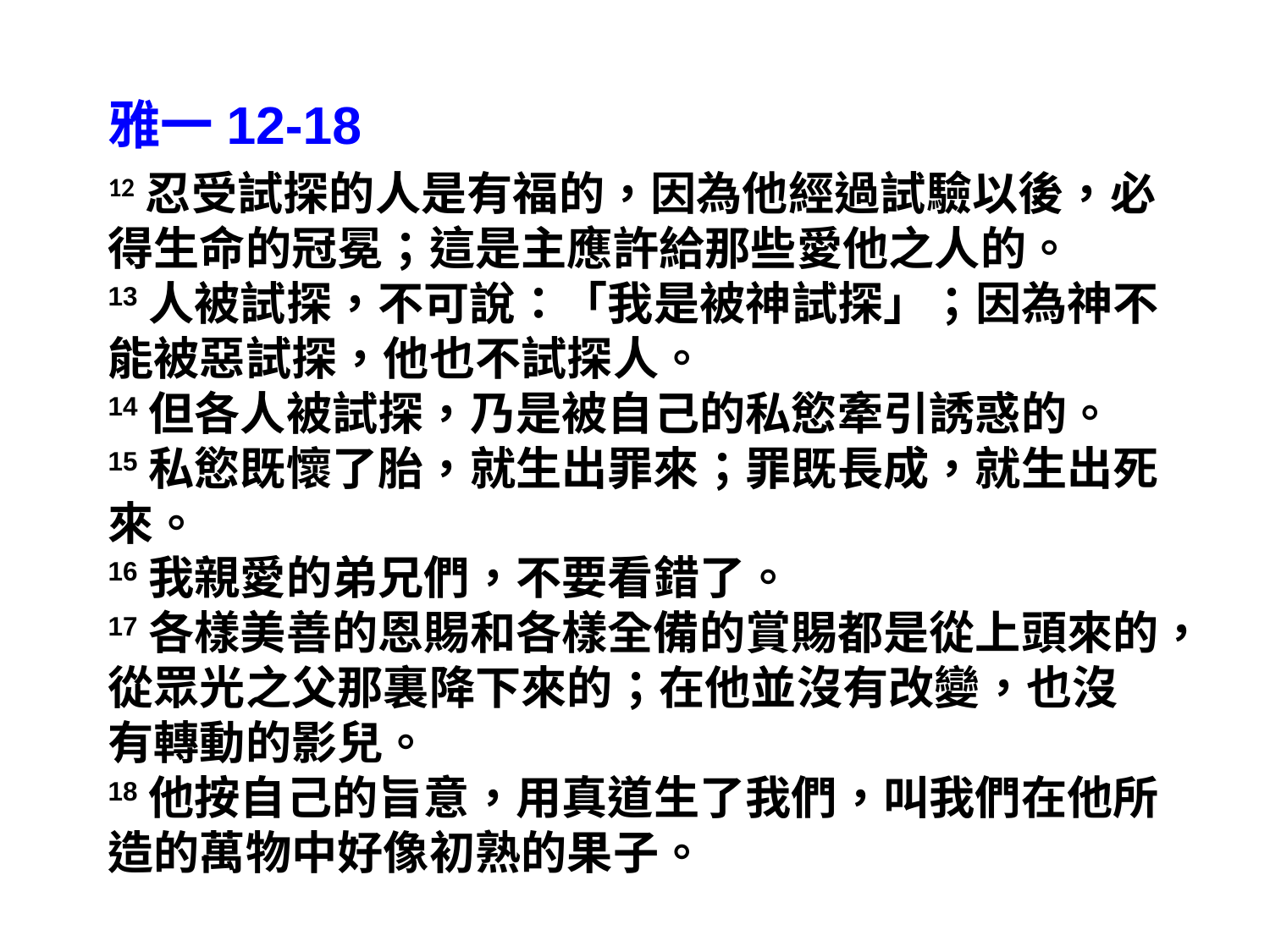

雅一12-18
12忍受試探的人是有福的，因為他經過試驗以後，必得生命的冠冕；這是主應許給那些愛他之人的。
13人被試探，不可說：「我是被神試探」；因為神不能被惡試探，他也不試探人。
14但各人被試探，乃是被自己的私慾牽引誘惑的。
15私慾既懷了胎，就生出罪來；罪既長成，就生出死來。
16我親愛的弟兄們，不要看錯了。
17各樣美善的恩賜和各樣全備的賞賜都是從上頭來的，從眾光之父那裏降下來的；在他並沒有改變，也沒有轉動的影兒。
18他按自己的旨意，用真道生了我們，叫我們在他所造的萬物中好像初熟的果子。